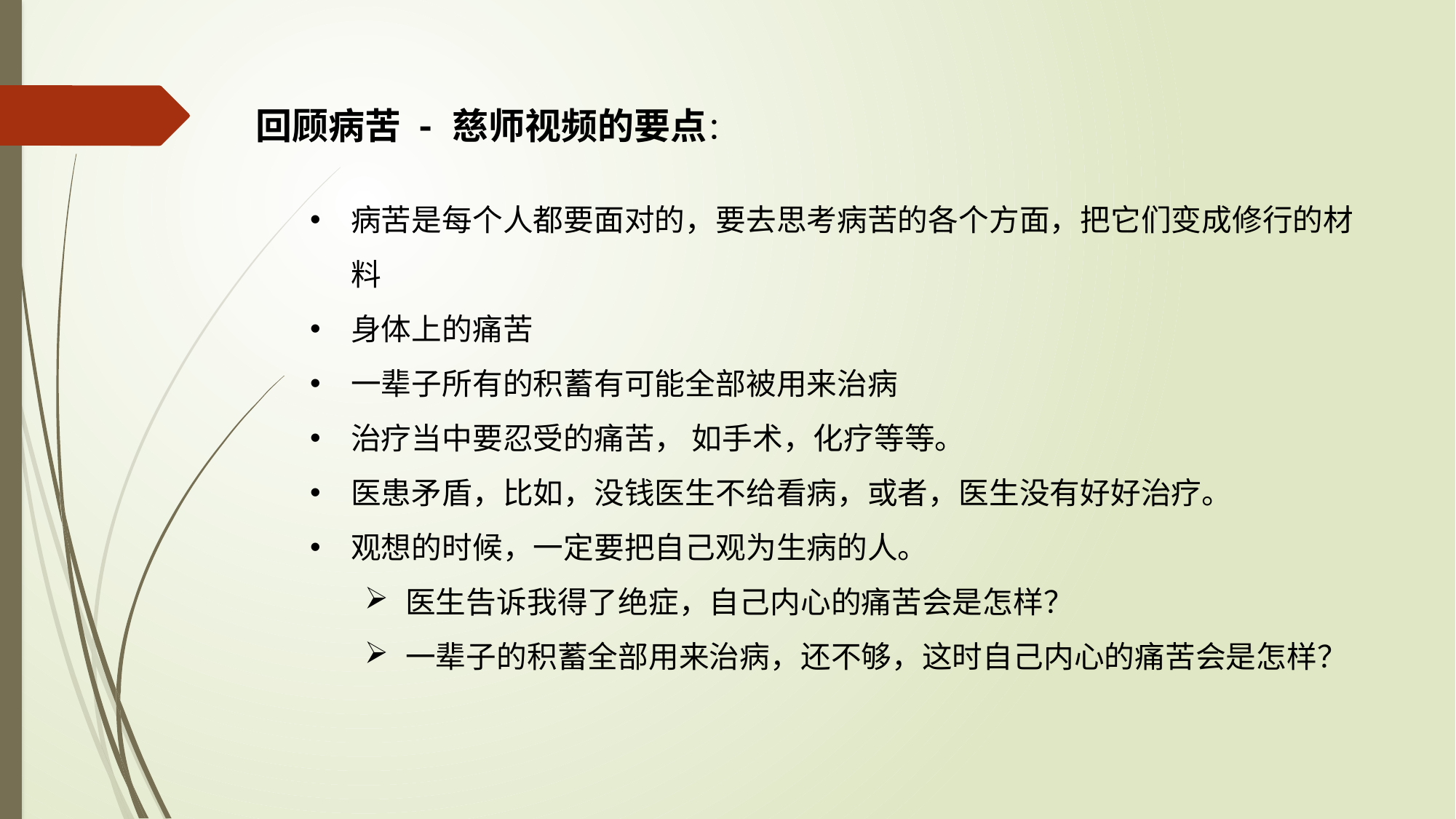

回顾病苦 - 慈师视频的要点：

病苦是每个人都要面对的，要去思考病苦的各个方面，把它们变成修行的材料
身体上的痛苦
一辈子所有的积蓄有可能全部被用来治病
治疗当中要忍受的痛苦， 如手术，化疗等等。
医患矛盾，比如，没钱医生不给看病，或者，医生没有好好治疗。
观想的时候，一定要把自己观为生病的人。
医生告诉我得了绝症，自己内心的痛苦会是怎样？
一辈子的积蓄全部用来治病，还不够，这时自己内心的痛苦会是怎样？